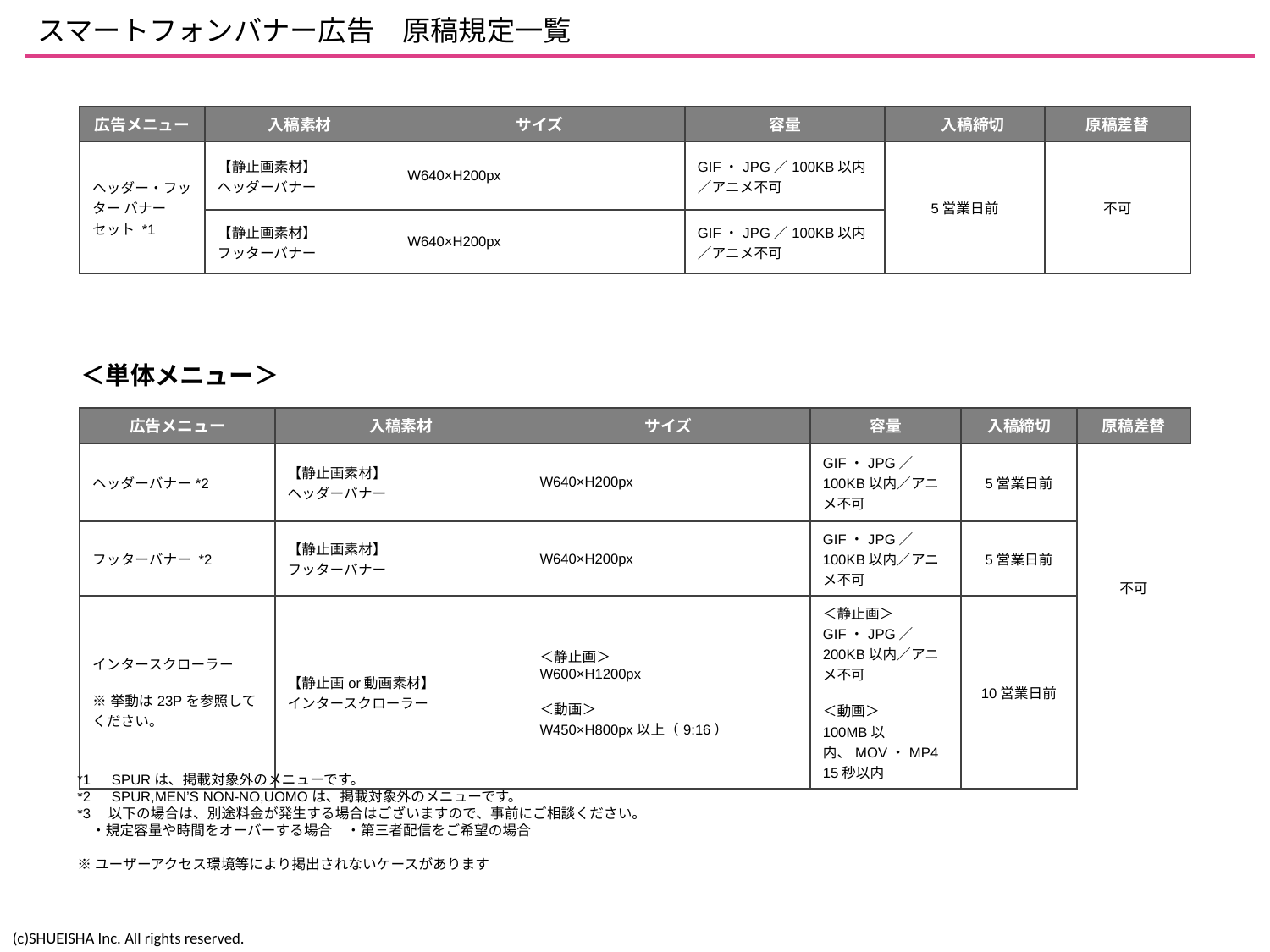

# スマートフォンバナー広告　原稿規定一覧
| 広告メニュー | 入稿素材 | サイズ | 容量 | 入稿締切 | 原稿差替 |
| --- | --- | --- | --- | --- | --- |
| ヘッダー・フッター バナーセット \*1 | 【静止画素材】 ヘッダーバナー | W640×H200px | GIF・JPG／100KB以内 ／アニメ不可 | 5営業日前 | 不可 |
|  | 【静止画素材】 フッターバナー | W640×H200px | GIF・JPG／100KB以内 ／アニメ不可 |  |  |
＜単体メニュー＞
| 広告メニュー | 入稿素材 | サイズ | 容量 | 入稿締切 | 原稿差替 |
| --- | --- | --- | --- | --- | --- |
| ヘッダーバナー\*2 | 【静止画素材】 ヘッダーバナー | W640×H200px | GIF・JPG／100KB以内／アニメ不可 | 5営業日前 | 不可 |
| フッターバナー \*2 | 【静止画素材】 フッターバナー | W640×H200px | GIF・JPG／100KB以内／アニメ不可 | 5営業日前 |  |
| インタースクローラー ※挙動は23Pを参照してください。 | 【静止画or動画素材】 インタースクローラー | ＜静止画＞ W600×H1200px ＜動画＞ W450×H800px以上（9:16） | ＜静止画＞ GIF・JPG／200KB以内／アニメ不可 ＜動画＞ 100MB以内、MOV・MP4 15秒以内 | 10営業日前 |  |
*1　SPURは、掲載対象外のメニューです。
*2　SPUR,MEN’S NON-NO,UOMOは、掲載対象外のメニューです。
*3　以下の場合は、別途料金が発生する場合はございますので、事前にご相談ください。
　・規定容量や時間をオーバーする場合　・第三者配信をご希望の場合

※ユーザーアクセス環境等により掲出されないケースがあります